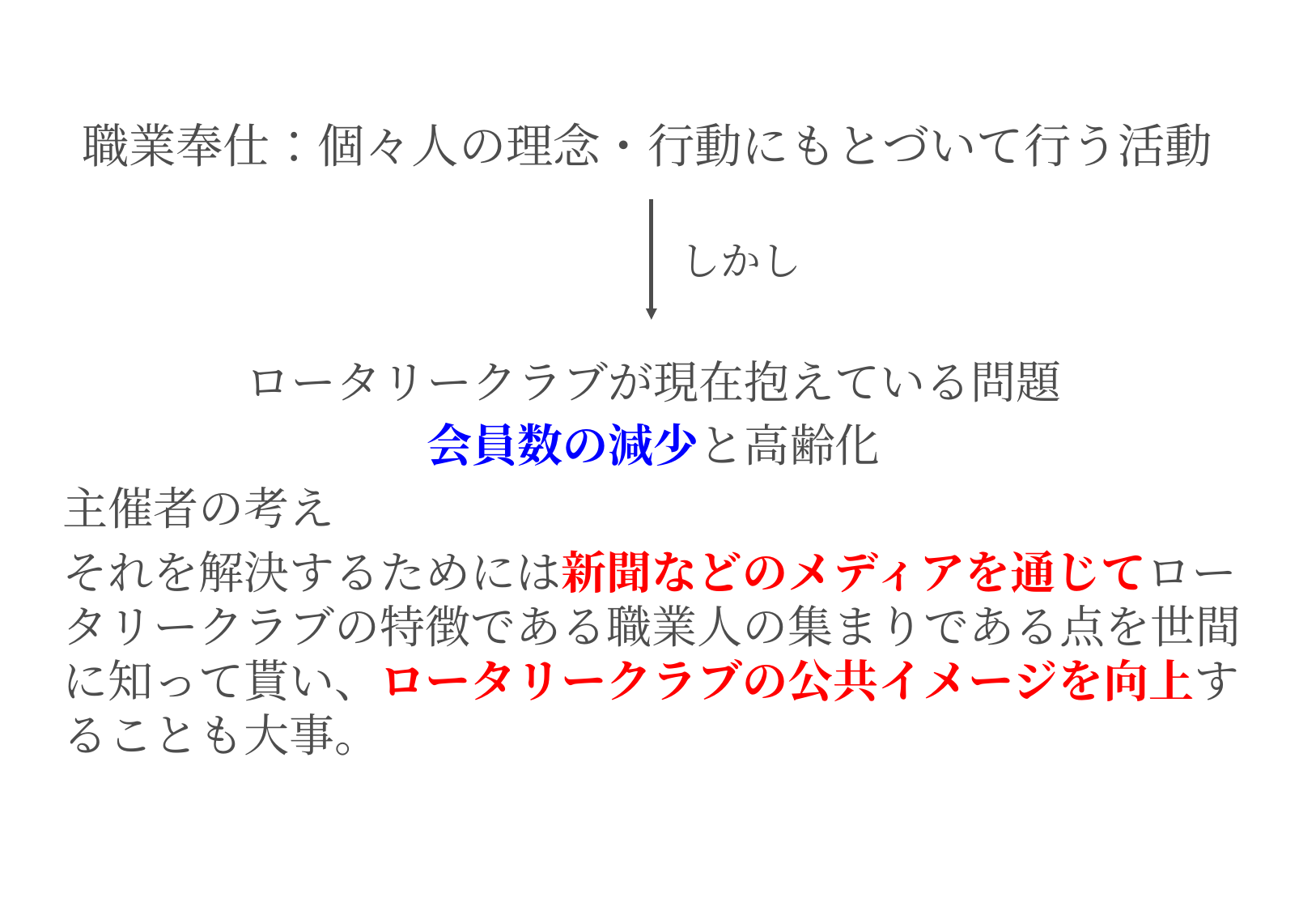

職業奉仕：個々人の理念・行動にもとづいて行う活動
しかし
ロータリークラブが現在抱えている問題
会員数の減少と高齢化
主催者の考え
それを解決するためには新聞などのメディアを通じてロータリークラブの特徴である職業人の集まりである点を世間に知って貰い、ロータリークラブの公共イメージを向上することも大事。